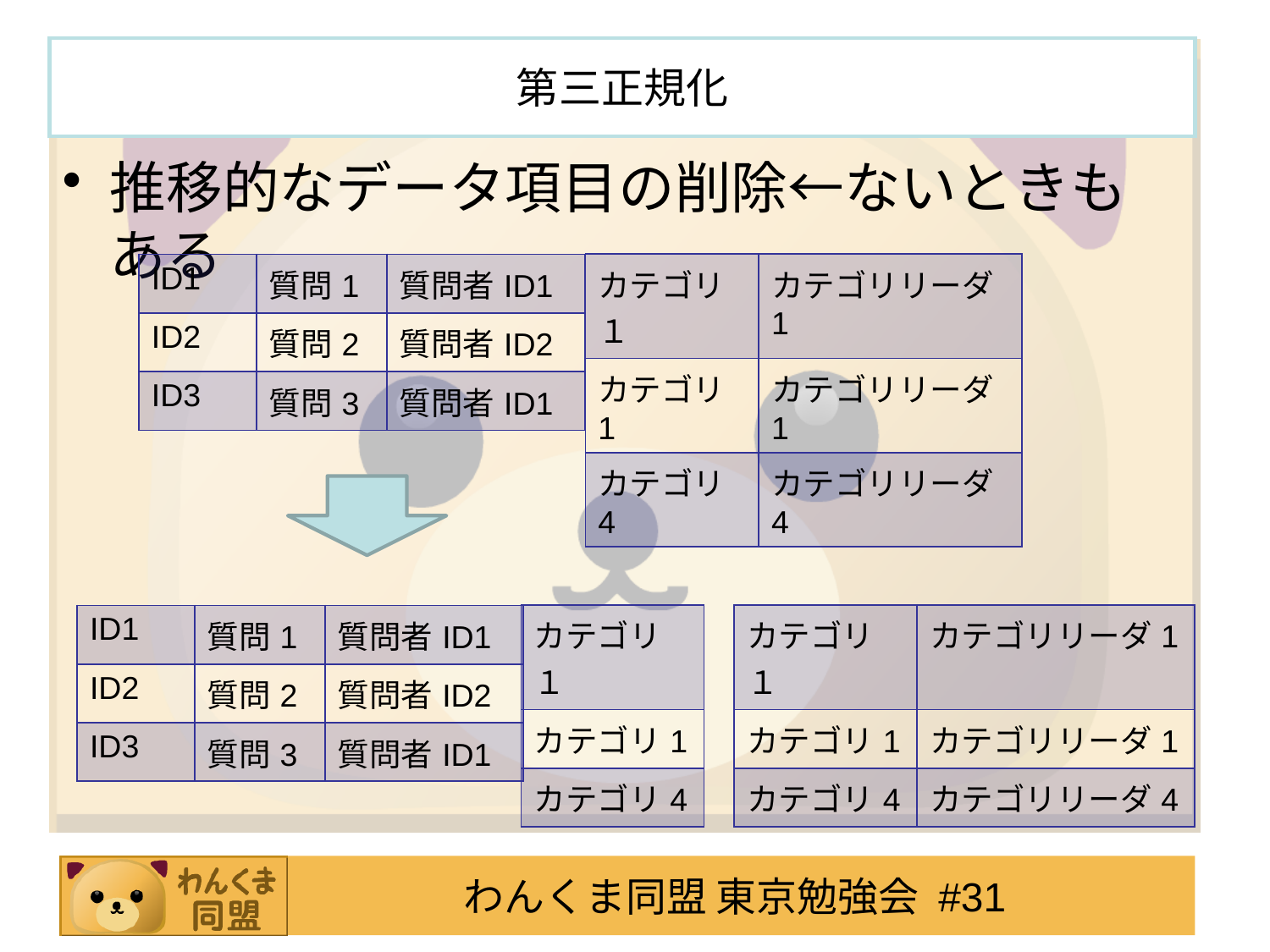

# 第三正規化
推移的なデータ項目の削除←ないときもある
| カテゴリ１ | カテゴリリーダ1 |
| --- | --- |
| カテゴリ1 | カテゴリリーダ1 |
| カテゴリ4 | カテゴリリーダ4 |
| ID1 | 質問1 | 質問者ID1 |
| --- | --- | --- |
| ID2 | 質問2 | 質問者ID2 |
| ID3 | 質問3 | 質問者ID1 |

| カテゴリ１ |
| --- |
| カテゴリ1 |
| カテゴリ4 |
| カテゴリ１ | カテゴリリーダ1 |
| --- | --- |
| カテゴリ1 | カテゴリリーダ1 |
| カテゴリ4 | カテゴリリーダ4 |
| ID1 | 質問1 | 質問者ID1 |
| --- | --- | --- |
| ID2 | 質問2 | 質問者ID2 |
| ID3 | 質問3 | 質問者ID1 |